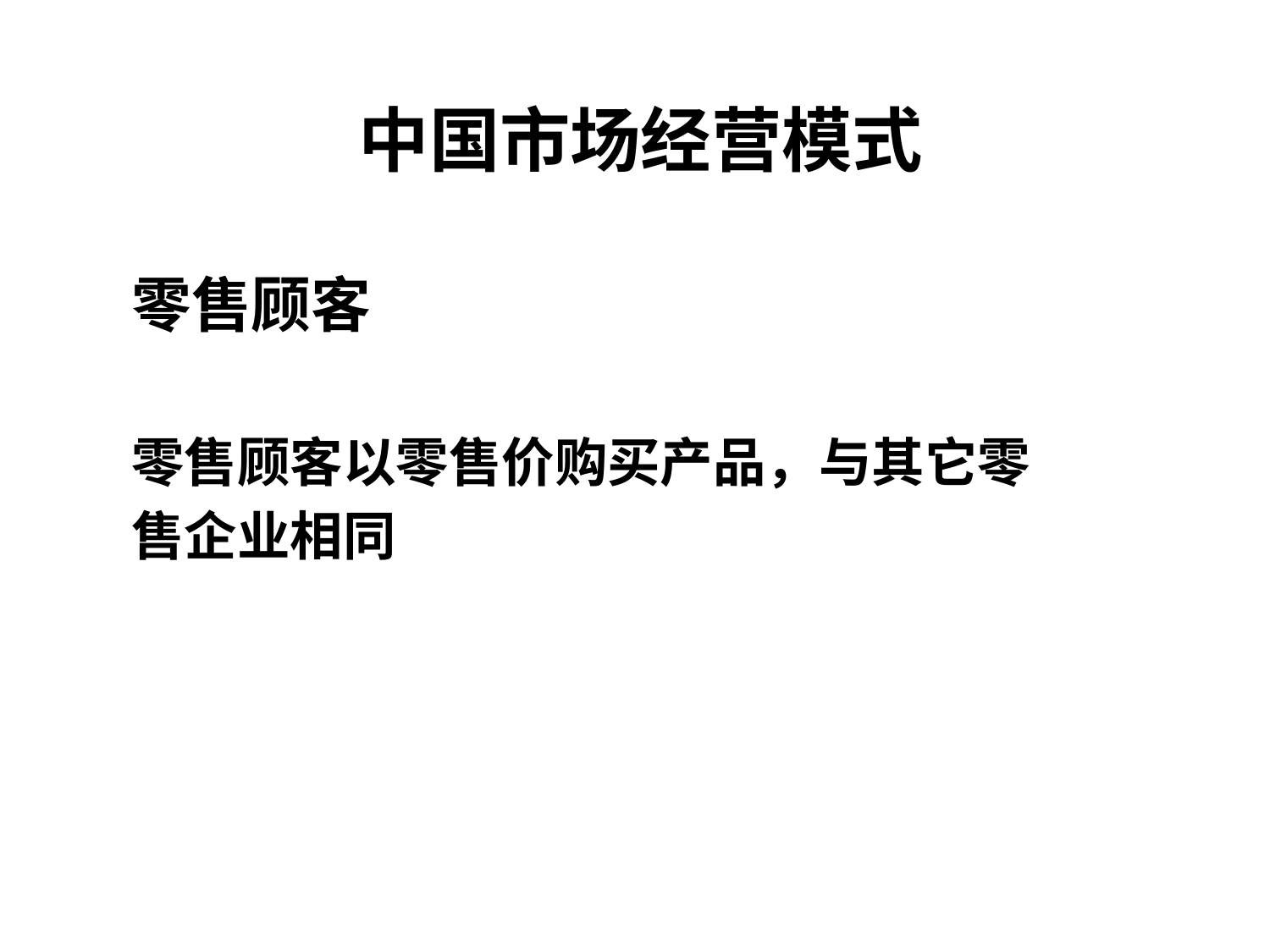

中国市场经营模式

零售顾客

零售顾客以零售价购买产品，与其它零
售企业相同